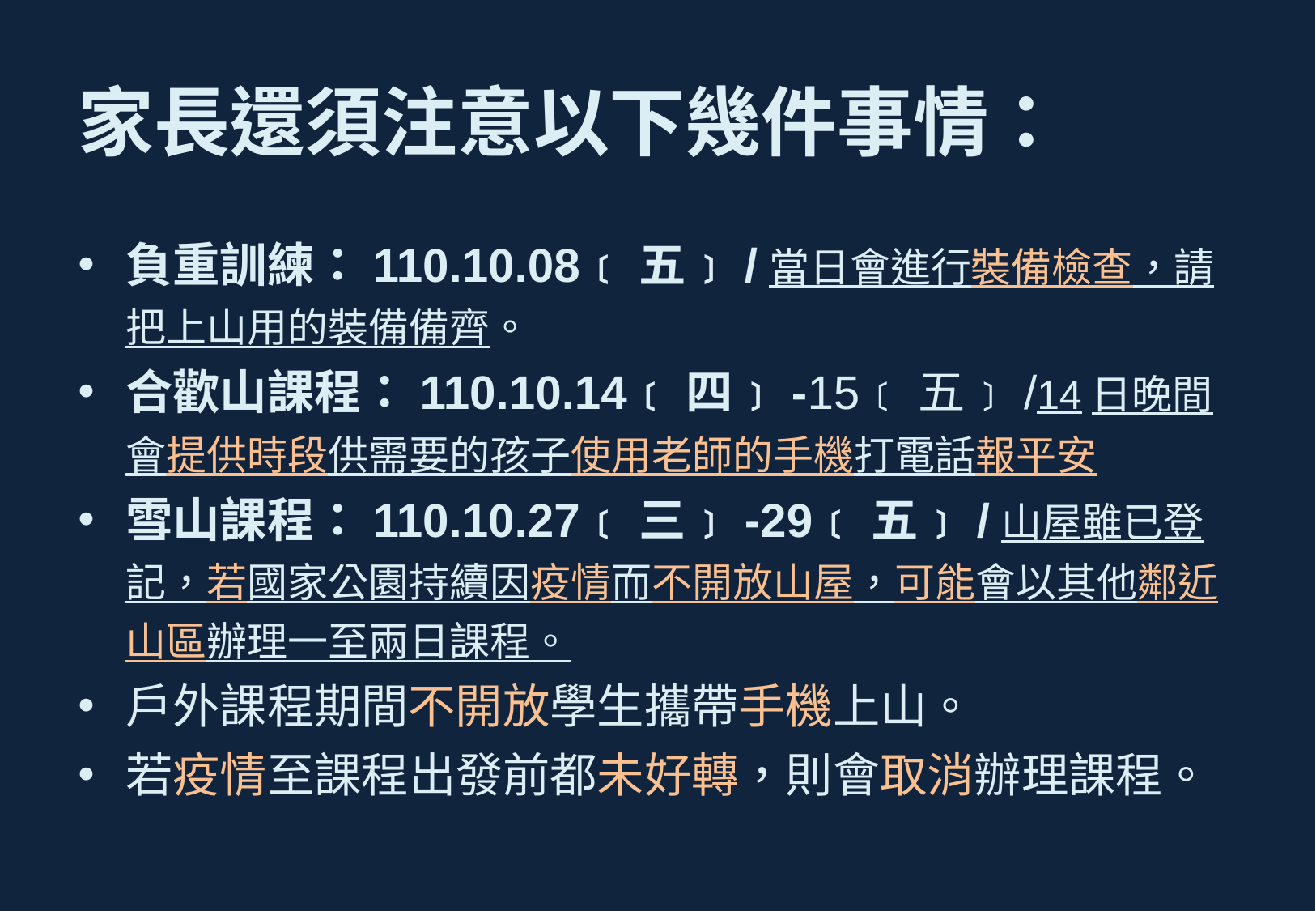

# 家長還須注意以下幾件事情：
負重訓練：110.10.08﹝五﹞/當日會進行裝備檢查，請把上山用的裝備備齊。
合歡山課程：110.10.14﹝四﹞-15﹝五﹞/14日晚間會提供時段供需要的孩子使用老師的手機打電話報平安
雪山課程：110.10.27﹝三﹞-29﹝五﹞/山屋雖已登記，若國家公園持續因疫情而不開放山屋，可能會以其他鄰近山區辦理一至兩日課程。
戶外課程期間不開放學生攜帶手機上山。
若疫情至課程出發前都未好轉，則會取消辦理課程。